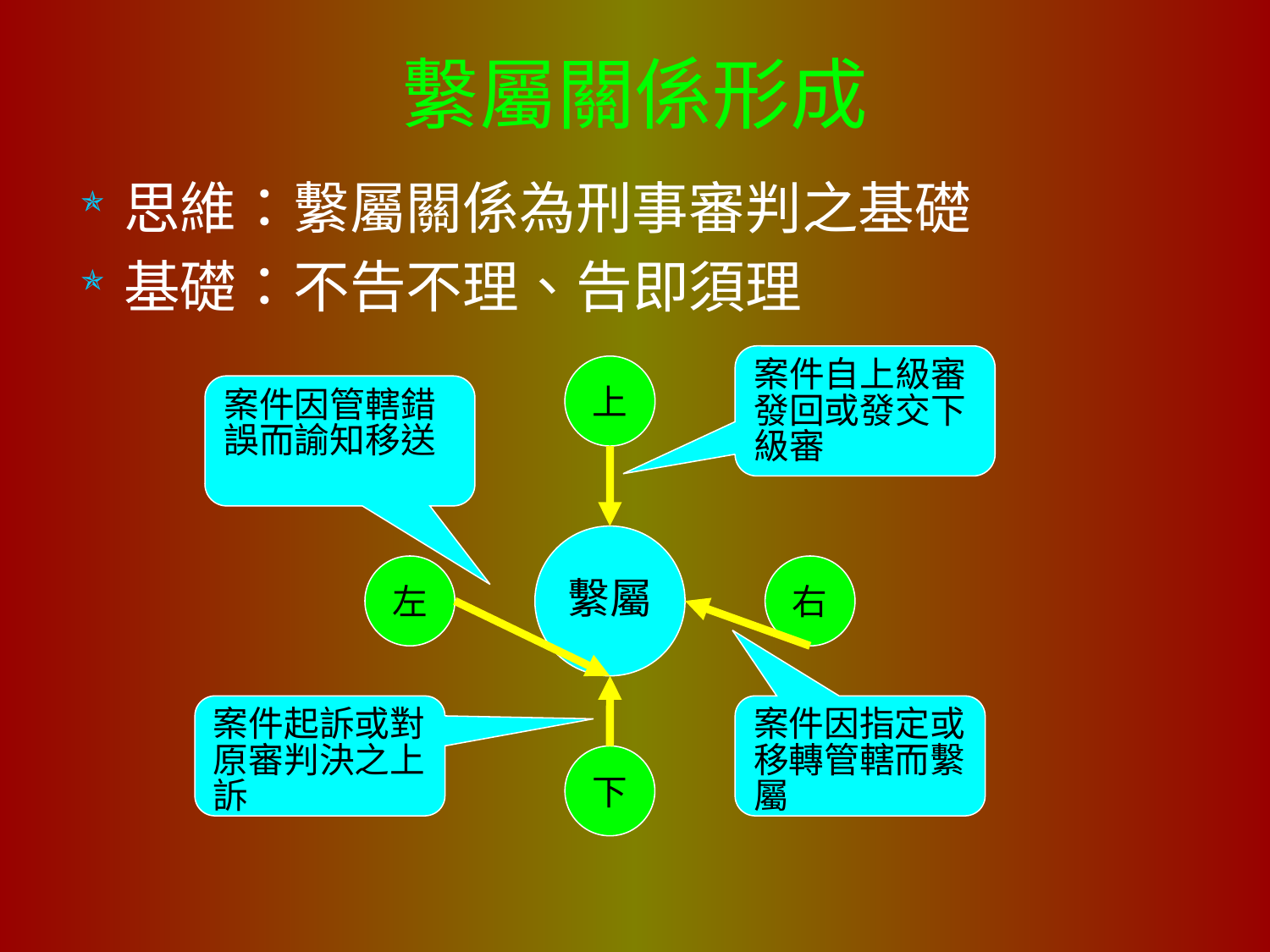

# 繫屬關係形成
思維：繫屬關係為刑事審判之基礎
基礎：不告不理、告即須理
案件自上級審發回或發交下級審
上
案件因管轄錯誤而諭知移送
繫屬
左
右
案件起訴或對原審判決之上訴
案件因指定或移轉管轄而繫屬
下